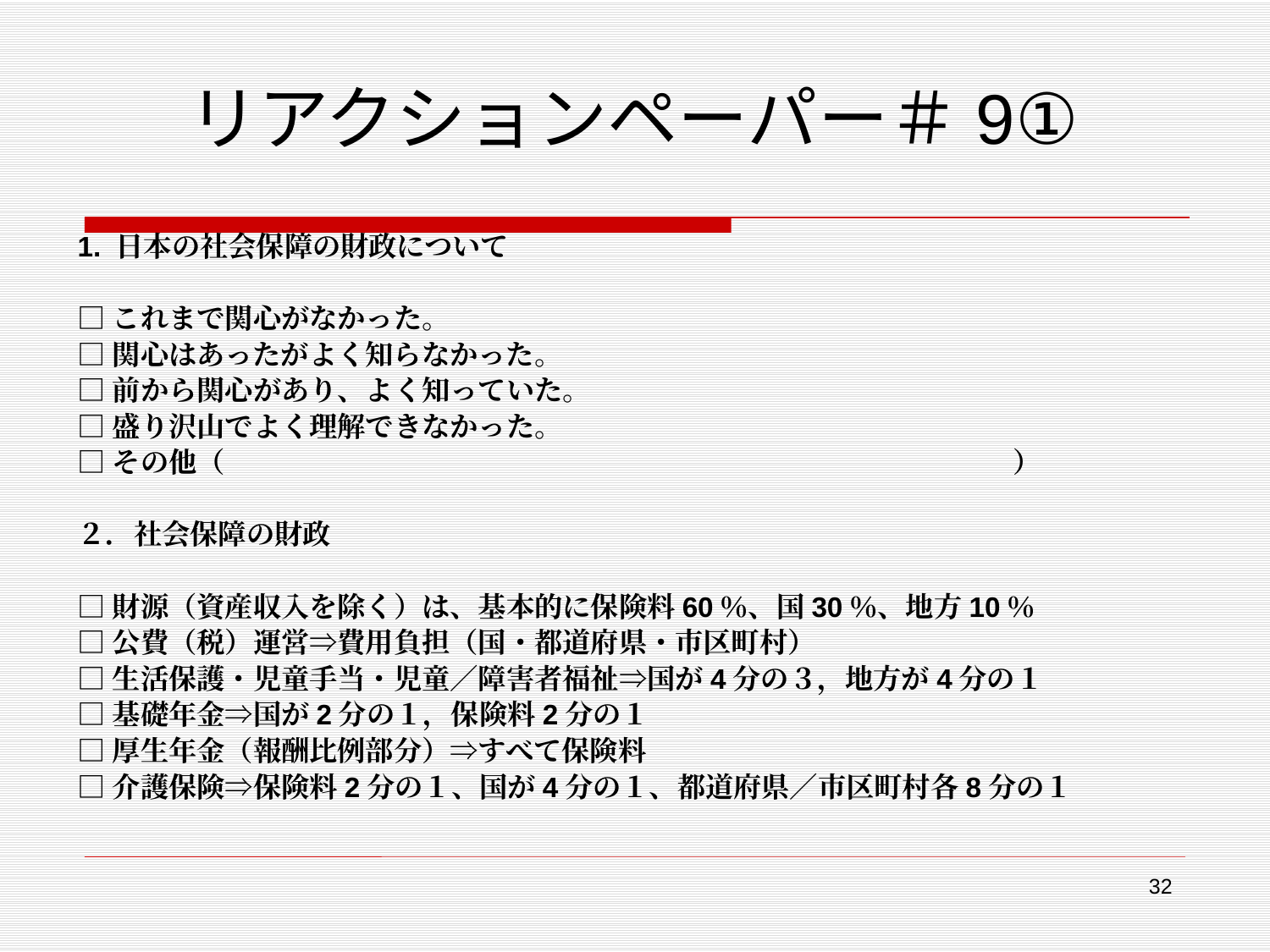

# リアクションペーパー＃9①
1. 日本の社会保障の財政について

□これまで関心がなかった。
□関心はあったがよく知らなかった。
□前から関心があり、よく知っていた。
□盛り沢山でよく理解できなかった。
□その他（　　　　　　　　　　　　　　　　　　　　　　　　　　　　）

２．社会保障の財政

□財源（資産収入を除く）は、基本的に保険料60％、国30％、地方10％
□公費（税）運営⇒費用負担（国・都道府県・市区町村）
□生活保護・児童手当・児童／障害者福祉⇒国が4分の３，地方が4分の１
□基礎年金⇒国が2分の１，保険料2分の１
□厚生年金（報酬比例部分）⇒すべて保険料
□介護保険⇒保険料2分の１、国が4分の１、都道府県／市区町村各8分の１

32